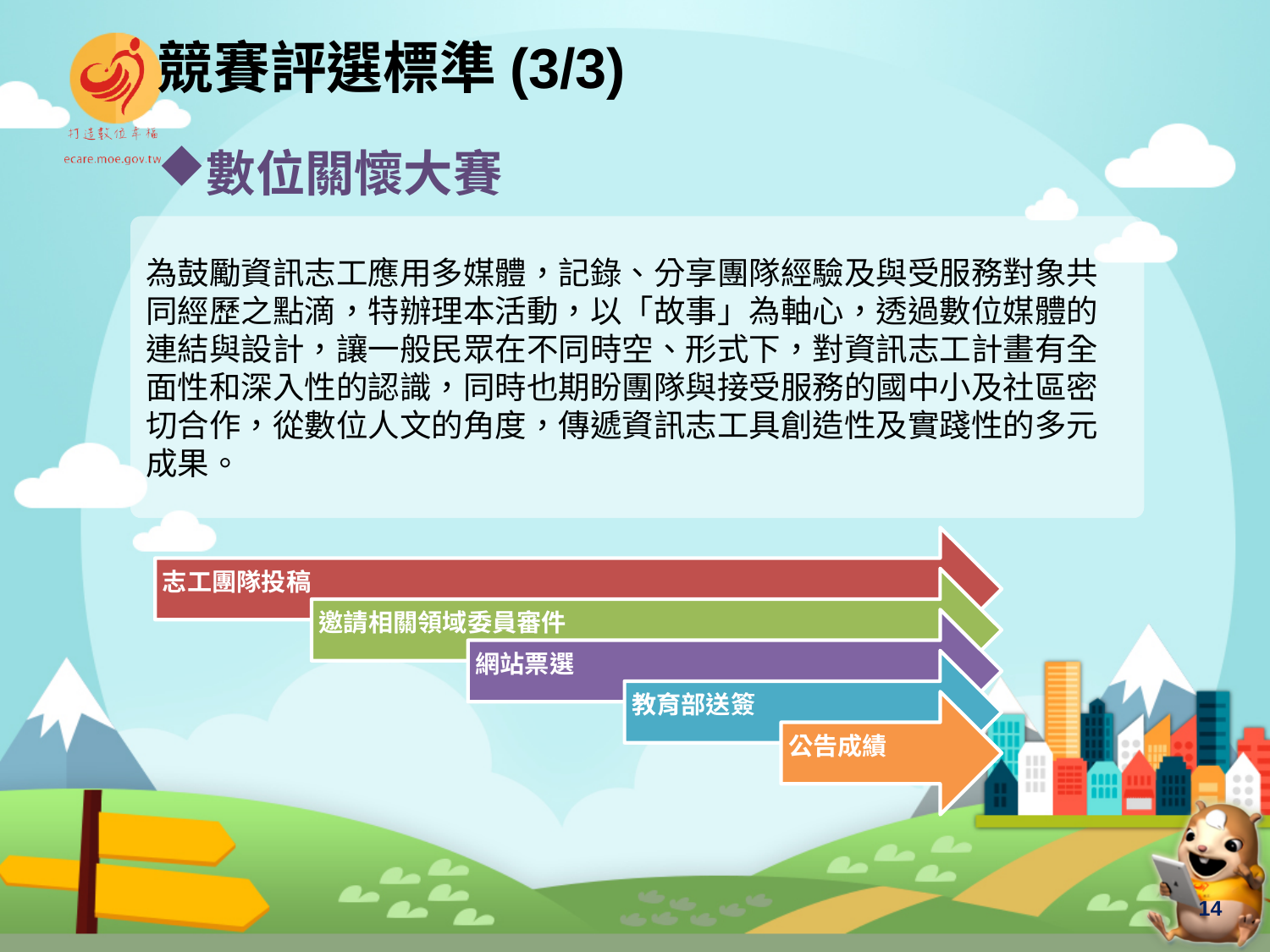

競賽評選標準(3/3)

數位關懷大賽
為鼓勵資訊志工應用多媒體，記錄、分享團隊經驗及與受服務對象共同經歷之點滴，特辦理本活動，以「故事」為軸心，透過數位媒體的連結與設計，讓一般民眾在不同時空、形式下，對資訊志工計畫有全面性和深入性的認識，同時也期盼團隊與接受服務的國中小及社區密切合作，從數位人文的角度，傳遞資訊志工具創造性及實踐性的多元成果。
志工團隊投稿
邀請相關領域委員審件
網站票選
教育部送簽
公告成績
14